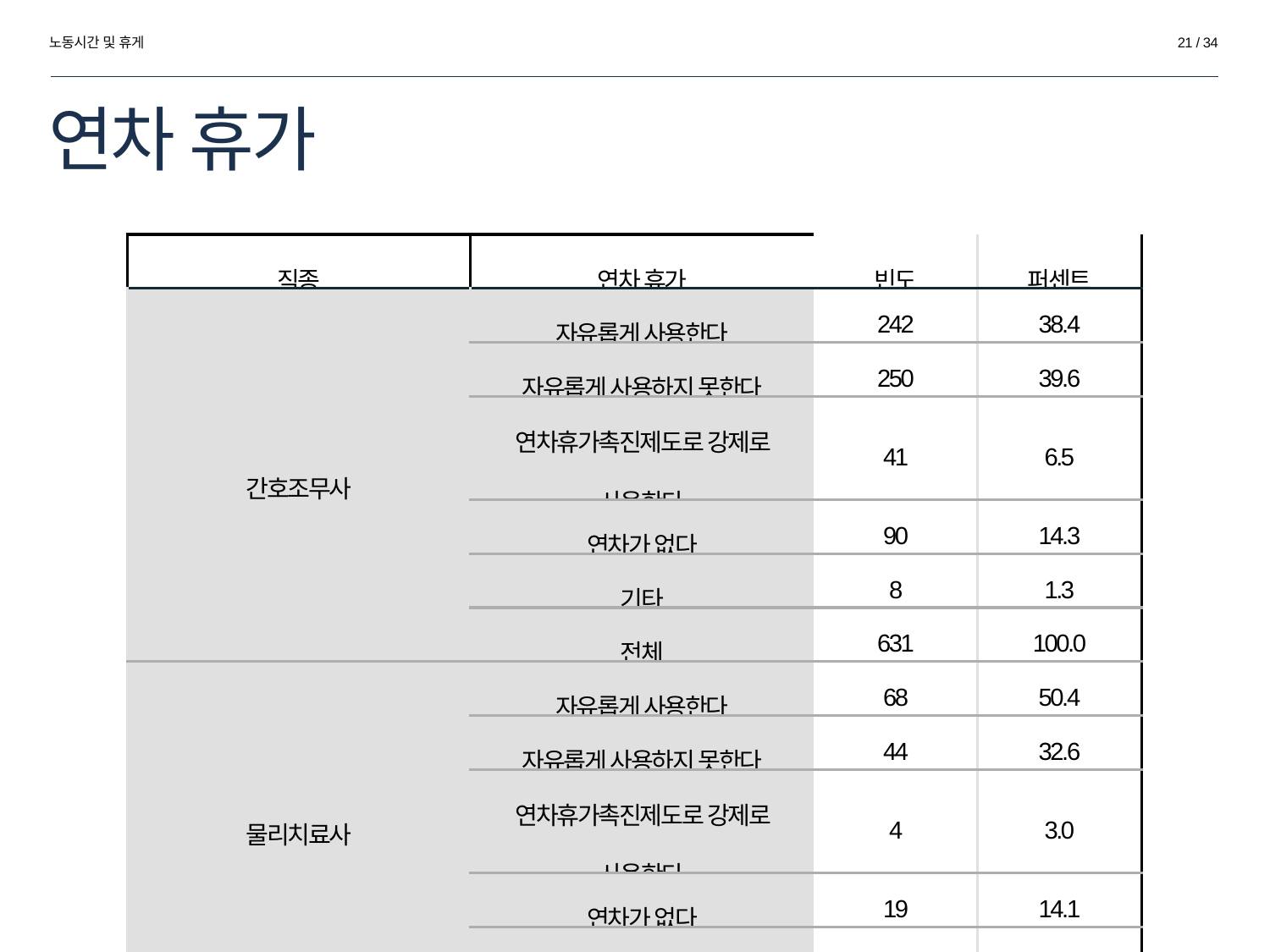

노동시간 및 휴게
21 / 34
# 연차 휴가
| 직종 | 연차 휴가 | 빈도 | 퍼센트 |
| --- | --- | --- | --- |
| 간호조무사 | 자유롭게 사용한다 | 242 | 38.4 |
|  | 자유롭게 사용하지 못한다 | 250 | 39.6 |
|  | 연차휴가촉진제도로 강제로 사용한다 | 41 | 6.5 |
|  | 연차가 없다 | 90 | 14.3 |
|  | 기타 | 8 | 1.3 |
|  | 전체 | 631 | 100.0 |
| 물리치료사 | 자유롭게 사용한다 | 68 | 50.4 |
|  | 자유롭게 사용하지 못한다 | 44 | 32.6 |
|  | 연차휴가촉진제도로 강제로 사용한다 | 4 | 3.0 |
|  | 연차가 없다 | 19 | 14.1 |
|  | 기타 | 135 | 100.0 |